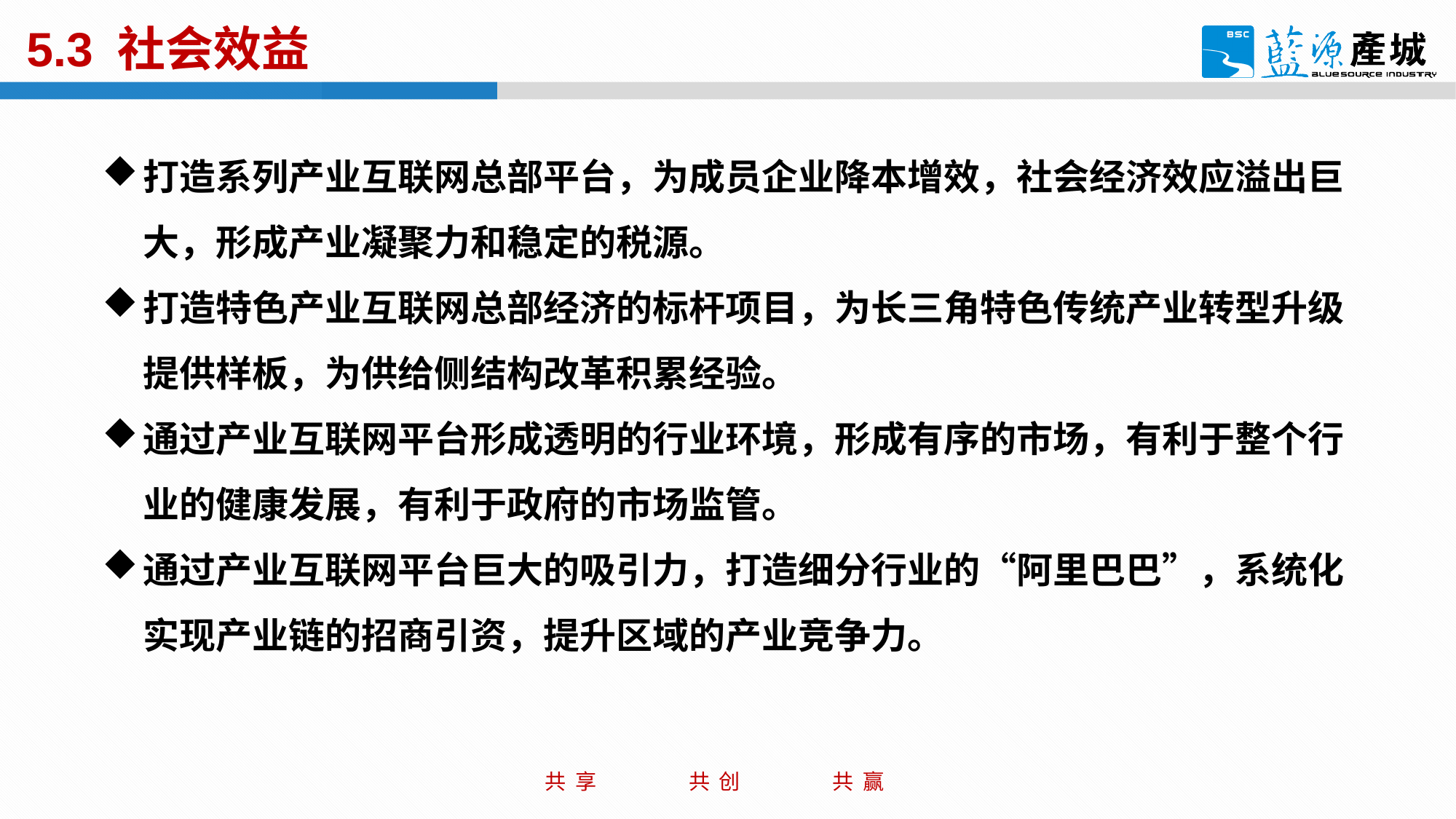

# 5.3 社会效益
打造系列产业互联网总部平台，为成员企业降本增效，社会经济效应溢出巨大，形成产业凝聚力和稳定的税源。
打造特色产业互联网总部经济的标杆项目，为长三角特色传统产业转型升级提供样板，为供给侧结构改革积累经验。
通过产业互联网平台形成透明的行业环境，形成有序的市场，有利于整个行业的健康发展，有利于政府的市场监管。
通过产业互联网平台巨大的吸引力，打造细分行业的“阿里巴巴”，系统化实现产业链的招商引资，提升区域的产业竞争力。
15